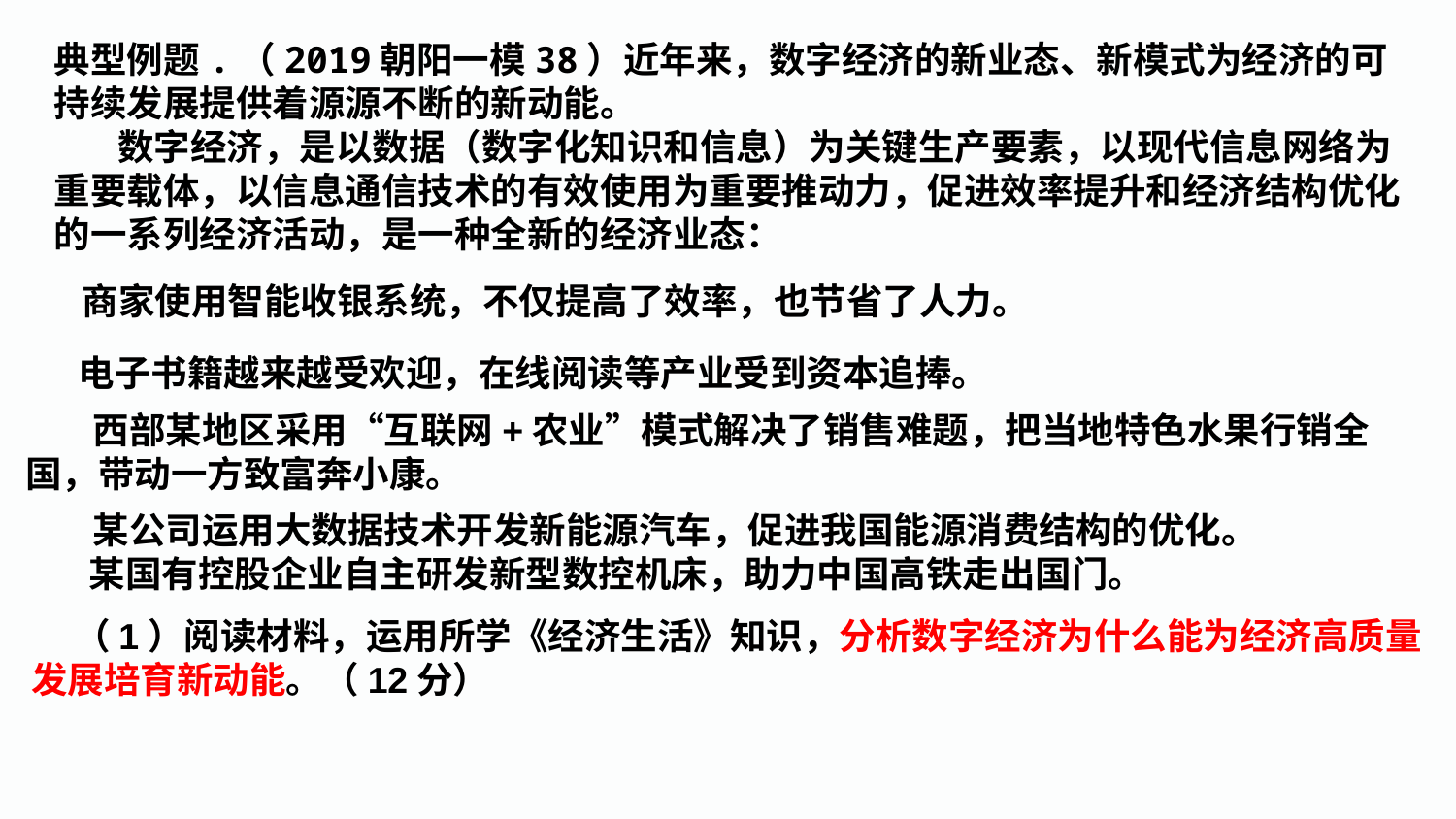

典型例题.（2019朝阳一模38）近年来，数字经济的新业态、新模式为经济的可持续发展提供着源源不断的新动能。
数字经济，是以数据（数字化知识和信息）为关键生产要素，以现代信息网络为重要载体，以信息通信技术的有效使用为重要推动力，促进效率提升和经济结构优化的一系列经济活动，是一种全新的经济业态：

  商家使用智能收银系统，不仅提高了效率，也节省了人力。

电子书籍越来越受欢迎，在线阅读等产业受到资本追捧。

  西部某地区采用“互联网+农业”模式解决了销售难题，把当地特色水果行销全国，带动一方致富奔小康。

  某公司运用大数据技术开发新能源汽车，促进我国能源消费结构的优化。
某国有控股企业自主研发新型数控机床，助力中国高铁走出国门。
（1）阅读材料，运用所学《经济生活》知识，分析数字经济为什么能为经济高质量发展培育新动能。（12分）